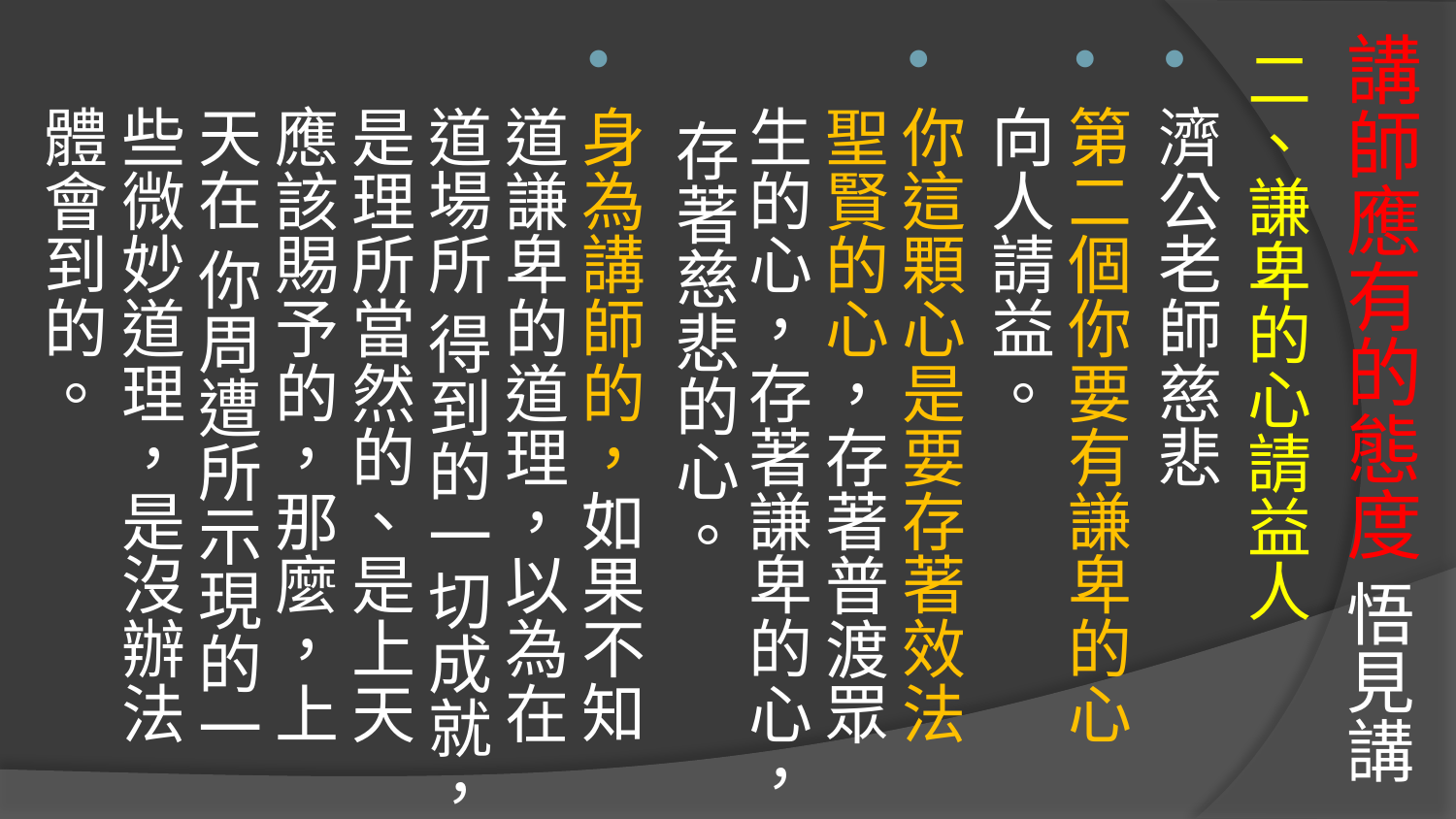

# 講師應有的態度 悟見講
二、謙卑的心請益人
濟公老師慈悲
第二個你要有謙卑的心向人請益。
你這顆心是要存著效法聖賢的心，存著普渡眾生的心，存著謙卑的心， 存著慈悲的心。
身為講師的，如果不知道謙卑的道理，以為在道場所 得到的一切成就，是理所當然的、是上天應該賜予的，那麼，上天在 你周遭所示現的一些微妙道理，是沒辦法體會到的。